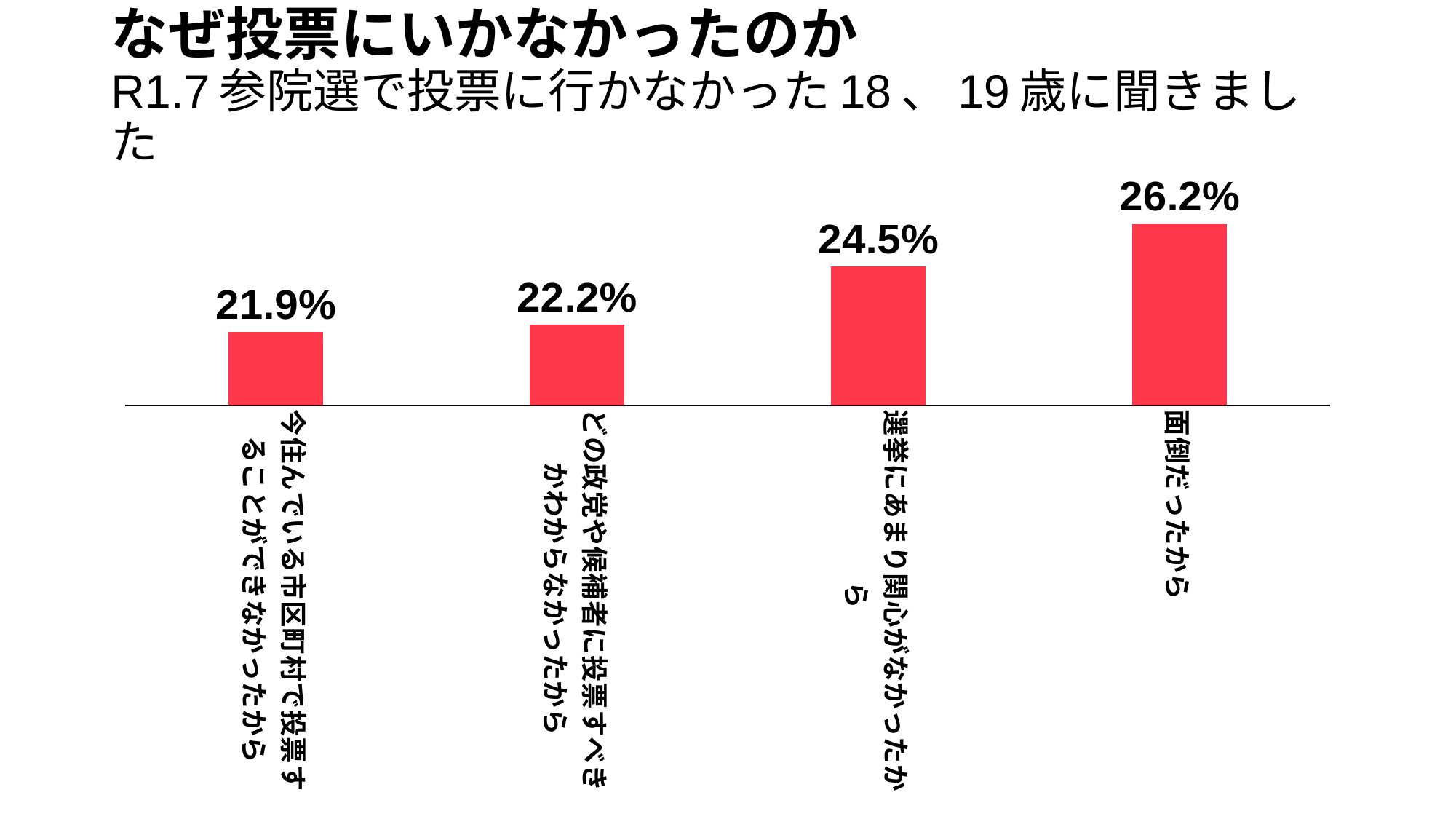

# なぜ投票にいかなかったのか R1.7参院選で投票に行かなかった18、19歳に聞きました

### Chart

| Category | 系列 1 |
|---|---|
| 今住んでいる市区町村で投票することができなかったから | 0.219 |
| どの政党や候補者に投票すべきかわからなかったから | 0.222 |
| 選挙にあまり関心がなかったから | 0.245 |
| 面倒だったから | 0.262 |